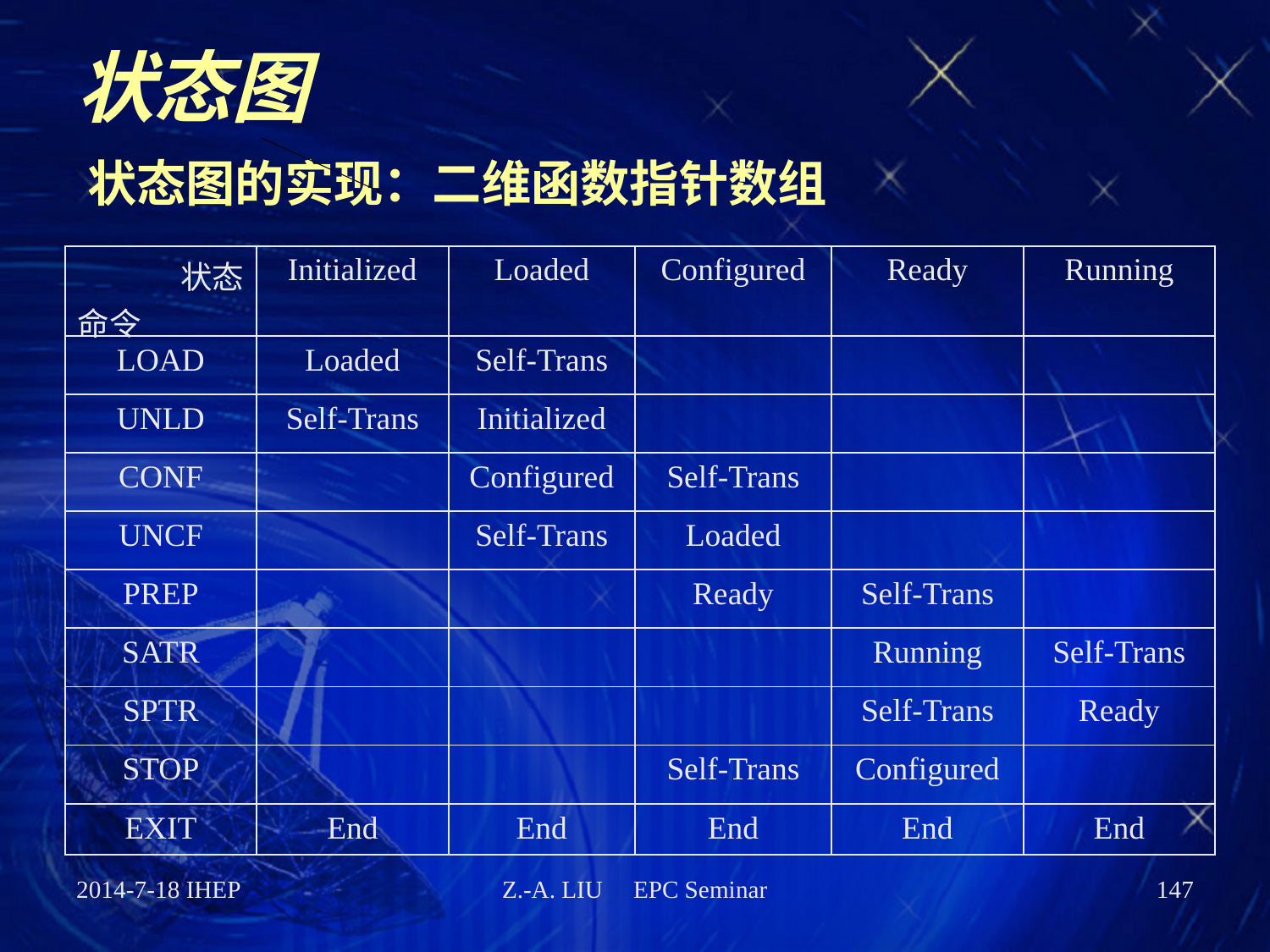

# 状态图

状态图的实现：二维函数指针数组

| 状态 命令 | Initialized | Loaded | Configured | Ready | Running |
| --- | --- | --- | --- | --- | --- |
| LOAD | Loaded | Self-Trans |  |  |  |
| UNLD | Self-Trans | Initialized |  |  |  |
| CONF |  | Configured | Self-Trans |  |  |
| UNCF |  | Self-Trans | Loaded |  |  |
| PREP |  |  | Ready | Self-Trans |  |
| SATR |  |  |  | Running | Self-Trans |
| SPTR |  |  |  | Self-Trans | Ready |
| STOP |  |  | Self-Trans | Configured |  |
| EXIT | End | End | End | End | End |

2014-7-18 IHEP
Z.-A. LIU     EPC Seminar
147